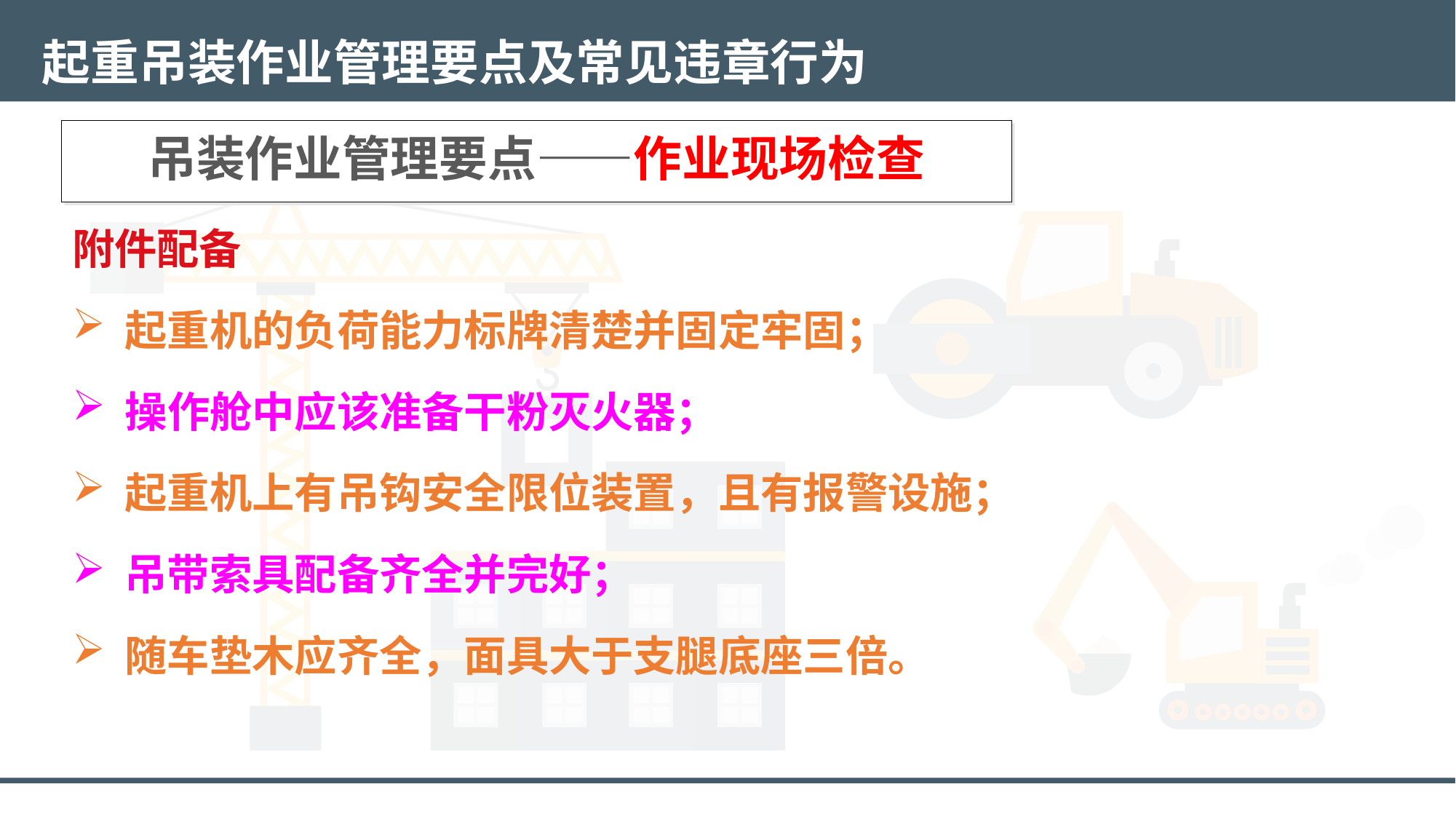

起重吊装作业管理要点及常见违章行为
# 吊装作业管理要点——作业现场检查
附件配备
起重机的负荷能力标牌清楚并固定牢固；
操作舱中应该准备干粉灭火器；
起重机上有吊钩安全限位装置，且有报警设施；
吊带索具配备齐全并完好；
随车垫木应齐全，面具大于支腿底座三倍。